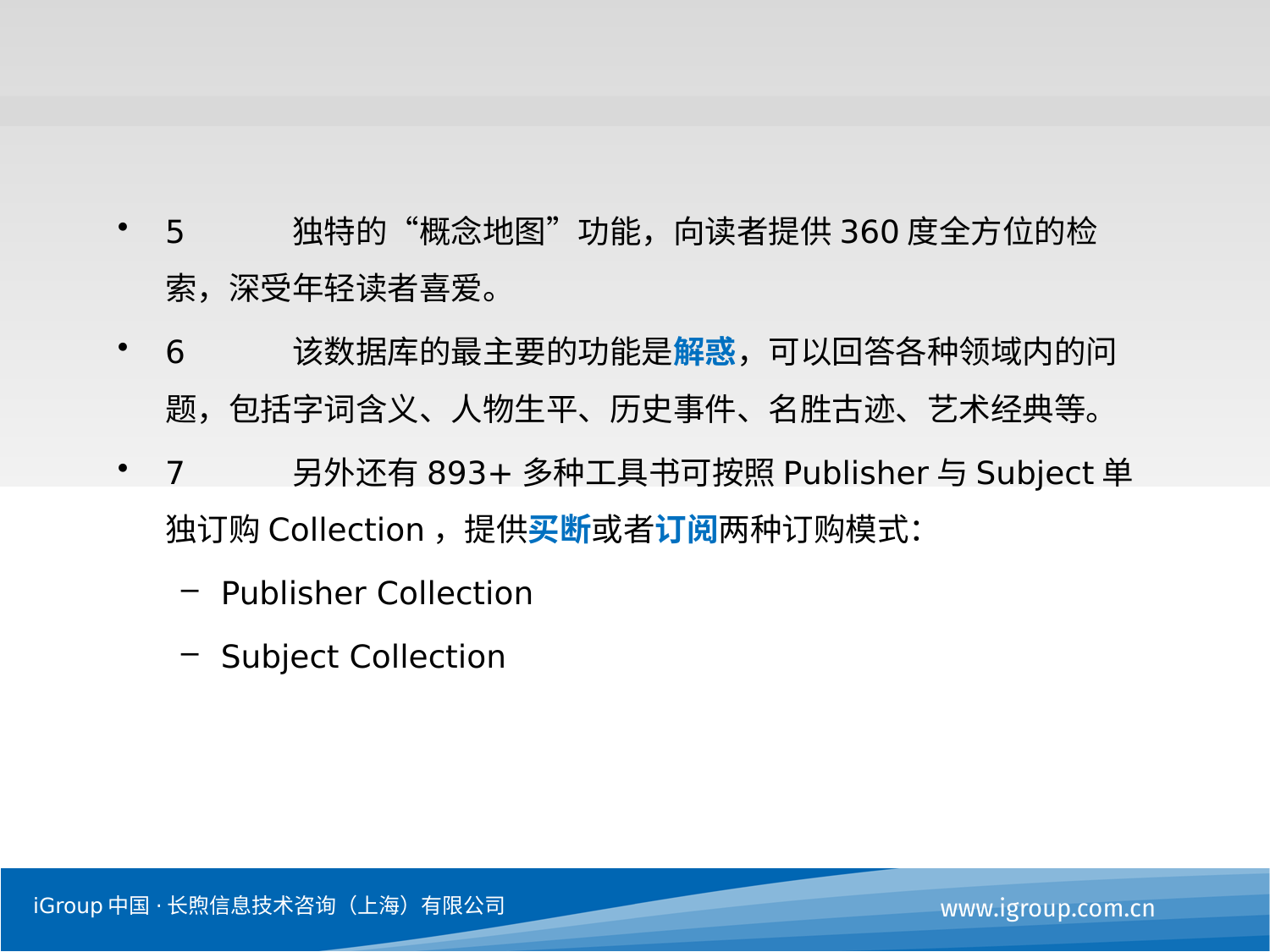

#
5 	独特的“概念地图”功能，向读者提供360度全方位的检索，深受年轻读者喜爱。
6	该数据库的最主要的功能是解惑，可以回答各种领域内的问题，包括字词含义、人物生平、历史事件、名胜古迹、艺术经典等。
7	另外还有893+多种工具书可按照Publisher与Subject单独订购Collection，提供买断或者订阅两种订购模式：
Publisher Collection
Subject Collection